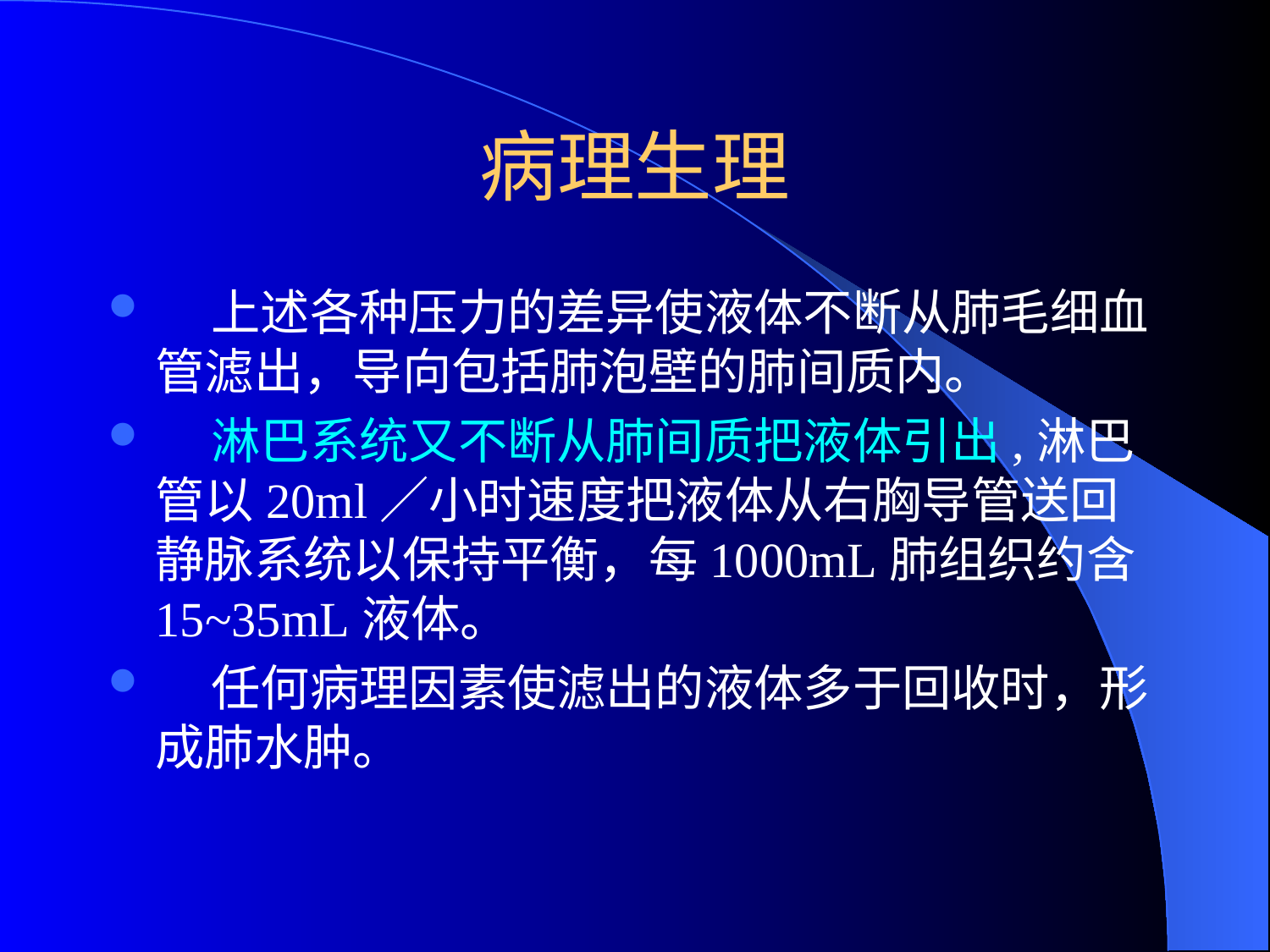

# 病理生理
    上述各种压力的差异使液体不断从肺毛细血管滤出，导向包括肺泡壁的肺间质内。
    淋巴系统又不断从肺间质把液体引出,淋巴管以20ml／小时速度把液体从右胸导管送回静脉系统以保持平衡，每1000mL肺组织约含15~35mL液体。
    任何病理因素使滤出的液体多于回收时，形成肺水肿。